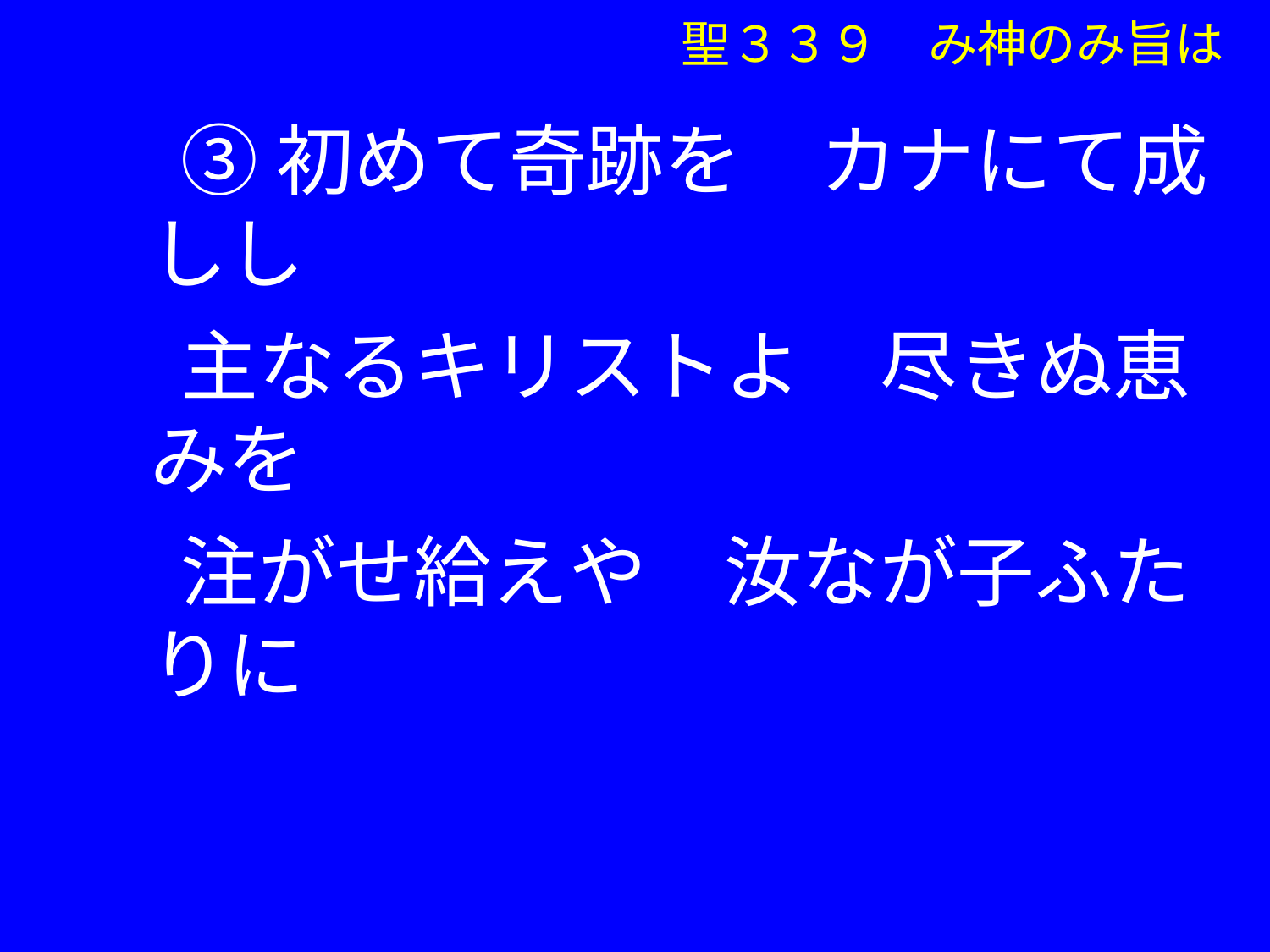

③ 初めて奇跡を　カナにて成しし
　主なるキリストよ　尽きぬ恵みを
　注がせ給えや　汝なが子ふたりに

聖３３９　み神のみ旨は